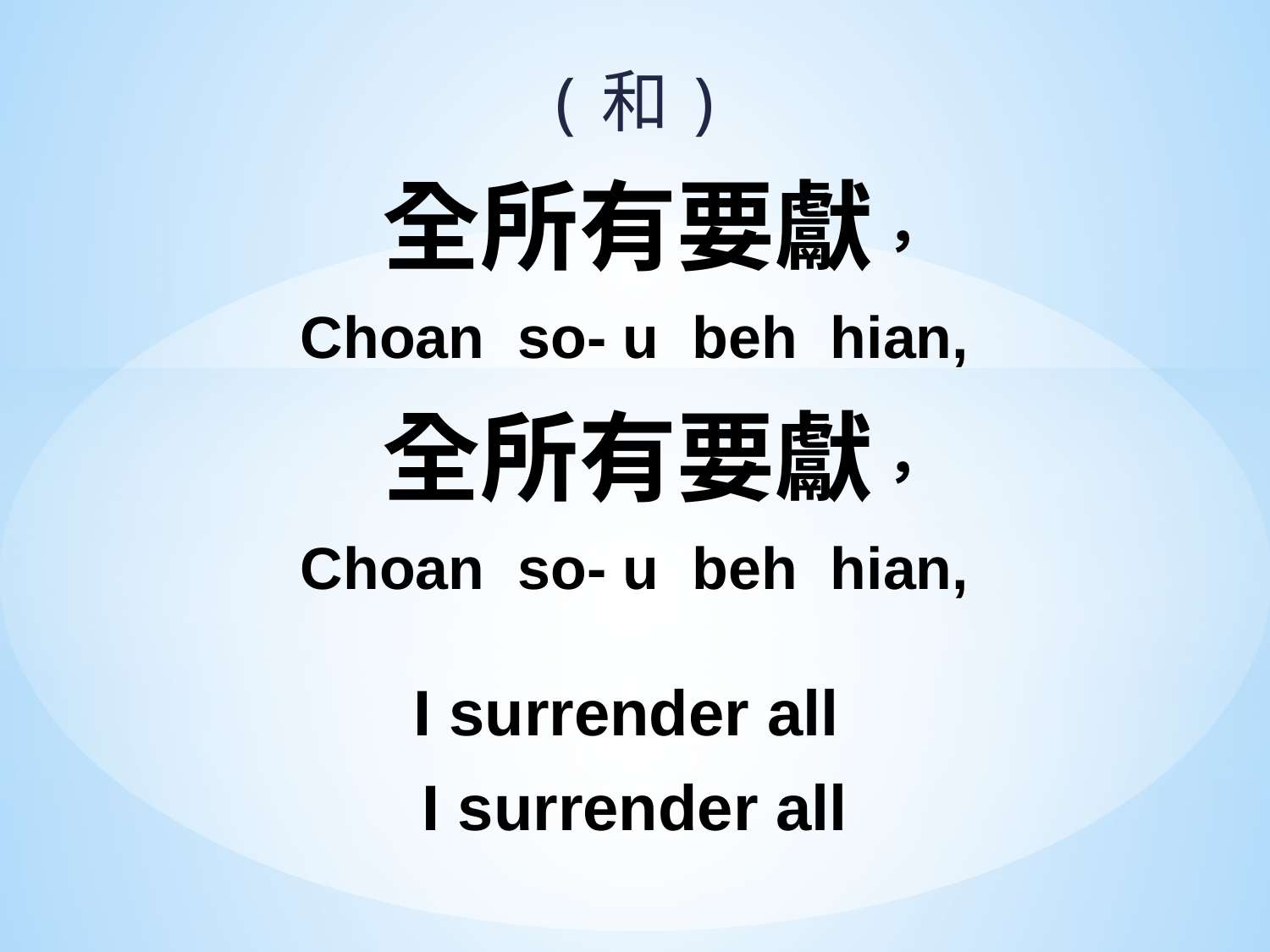

(和)
 全所有要獻，
Choan  so- u  beh  hian,
 全所有要獻，
Choan  so- u  beh  hian,

I surrender all
I surrender all